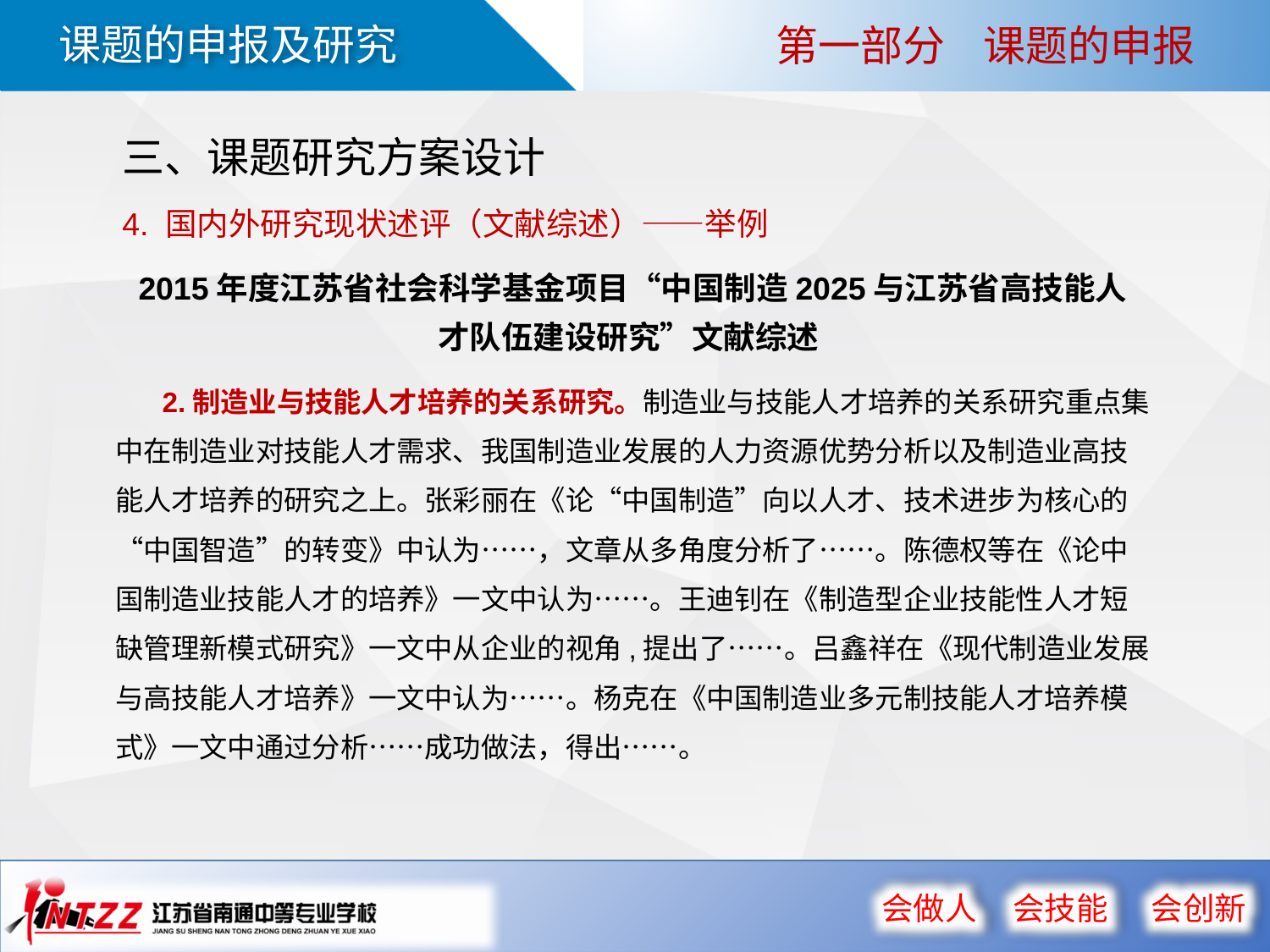

第一部分    课题的申报
三、课题研究方案设计
4. 国内外研究现状述评（文献综述）——举例

 2015年度江苏省社会科学基金项目“中国制造2025与江苏省高技能人才队伍建设研究”文献综述
      2.制造业与技能人才培养的关系研究。制造业与技能人才培养的关系研究重点集中在制造业对技能人才需求、我国制造业发展的人力资源优势分析以及制造业高技能人才培养的研究之上。张彩丽在《论“中国制造”向以人才、技术进步为核心的“中国智造”的转变》中认为……，文章从多角度分析了……。陈德权等在《论中国制造业技能人才的培养》一文中认为……。王迪钊在《制造型企业技能性人才短缺管理新模式研究》一文中从企业的视角,提出了……。吕鑫祥在《现代制造业发展与高技能人才培养》一文中认为……。杨克在《中国制造业多元制技能人才培养模式》一文中通过分析……成功做法，得出……。